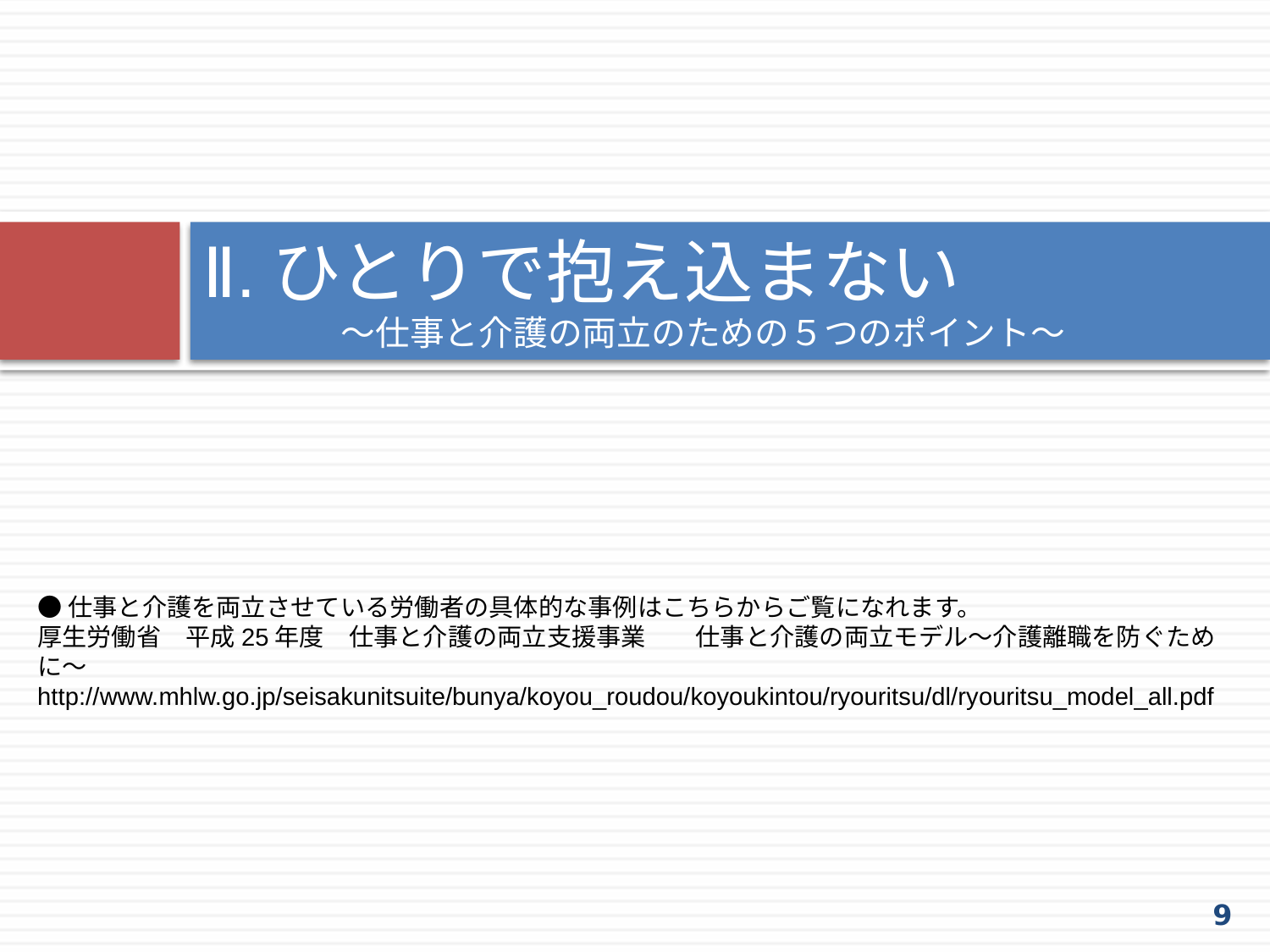

# Ⅱ.ひとりで抱え込まない 　　　　～仕事と介護の両立のための５つのポイント～
●仕事と介護を両立させている労働者の具体的な事例はこちらからご覧になれます。
厚生労働省　平成25年度　仕事と介護の両立支援事業　　仕事と介護の両立モデル～介護離職を防ぐために～
http://www.mhlw.go.jp/seisakunitsuite/bunya/koyou_roudou/koyoukintou/ryouritsu/dl/ryouritsu_model_all.pdf
9